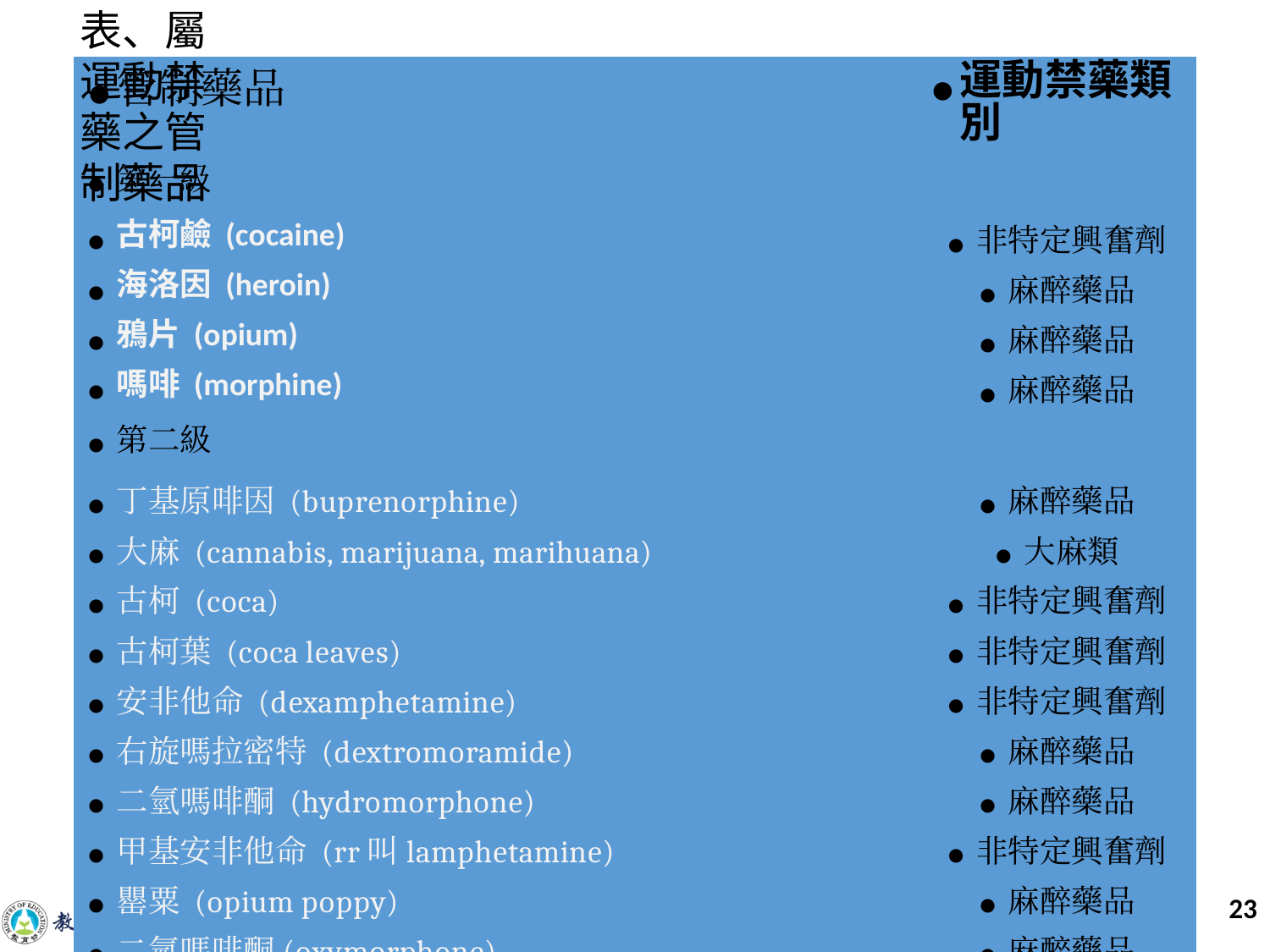

表、屬運動禁藥之管制藥品
| 管制藥品 | 運動禁藥類別 |
| --- | --- |
| 第一級 |  |
| 古柯鹼 (cocaine) | 非特定興奮劑 |
| 海洛因 (heroin) | 麻醉藥品 |
| 鴉片 (opium) | 麻醉藥品 |
| 嗎啡 (morphine) | 麻醉藥品 |
| 第二級 |  |
| 丁基原啡因 (buprenorphine) | 麻醉藥品 |
| 大麻 (cannabis, marijuana, marihuana) | 大麻類 |
| 古柯 (coca) | 非特定興奮劑 |
| 古柯葉 (coca leaves) | 非特定興奮劑 |
| 安非他命 (dexamphetamine) | 非特定興奮劑 |
| 右旋嗎拉密特 (dextromoramide) | 麻醉藥品 |
| 二氫嗎啡酮 (hydromorphone) | 麻醉藥品 |
| 甲基安非他命 (rr叫lamphetamine) | 非特定興奮劑 |
| 罌粟 (opium poppy) | 麻醉藥品 |
| 二氫嗎啡酮(oxymorphone) | 麻醉藥品 |
| 羥二氫可待因酮(oxycodone) | 麻醉藥品 |
| 罌粟草 (poppy straw) | 麻醉藥品 |
| 罌粟草膏 (poppy straw concentrate) | 麻醉藥品 |
| 配西汀 (pethidine) | 麻醉藥品 |
| 潘他唑新 (pentazocine) | 麻醉藥品 |
23